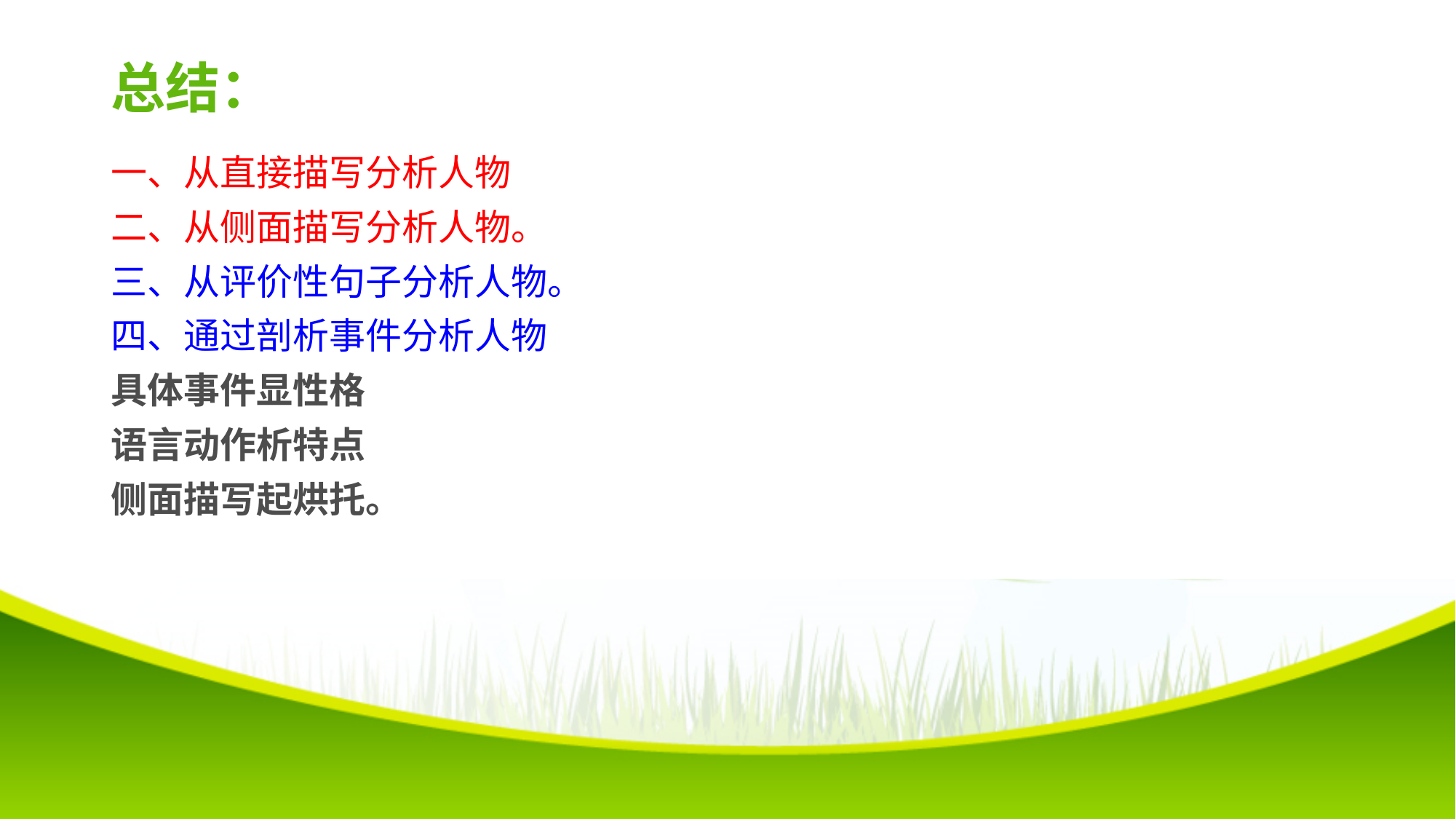

# 总结：
一、从直接描写分析人物
二、从侧面描写分析人物。
三、从评价性句子分析人物。
四、通过剖析事件分析人物
具体事件显性格
语言动作析特点
侧面描写起烘托。